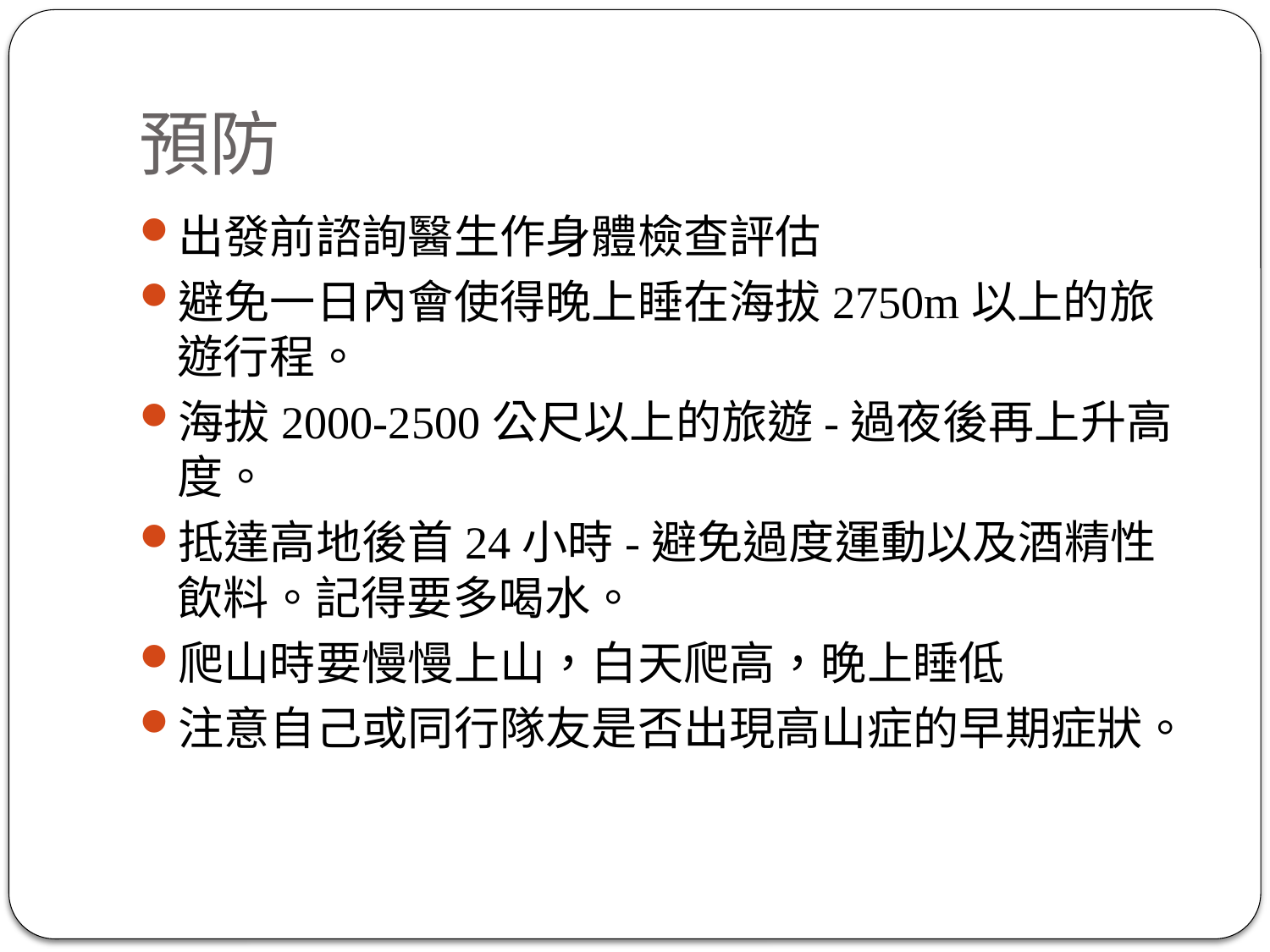

# 預防
出發前諮詢醫生作身體檢查評估
避免一日內會使得晚上睡在海拔2750m以上的旅遊行程。
海拔2000-2500公尺以上的旅遊-過夜後再上升高度。
抵達高地後首24小時-避免過度運動以及酒精性飲料。記得要多喝水。
爬山時要慢慢上山，白天爬高，晚上睡低
注意自己或同行隊友是否出現高山症的早期症狀。